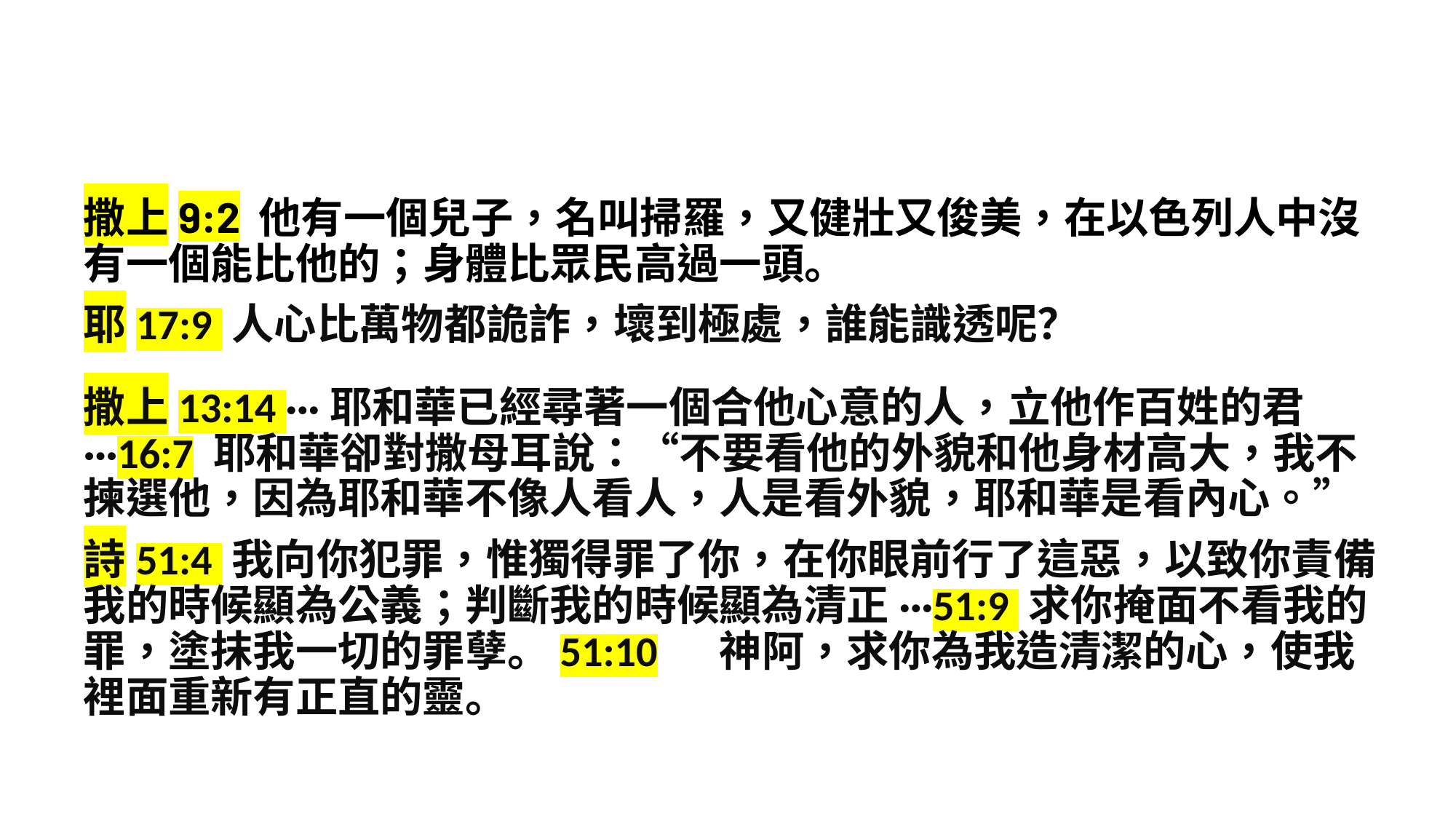

撒上9:2 他有一個兒子，名叫掃羅，又健壯又俊美，在以色列人中沒有一個能比他的；身體比眾民高過一頭。
耶17:9 人心比萬物都詭詐，壞到極處，誰能識透呢？

撒上13:14 ···耶和華已經尋著一個合他心意的人，立他作百姓的君···16:7 耶和華卻對撒母耳說：“不要看他的外貌和他身材高大，我不揀選他，因為耶和華不像人看人，人是看外貌，耶和華是看內心。”
詩51:4 我向你犯罪，惟獨得罪了你，在你眼前行了這惡，以致你責備我的時候顯為公義；判斷我的時候顯為清正···51:9 求你掩面不看我的罪，塗抹我一切的罪孽。51:10 　神阿，求你為我造清潔的心，使我裡面重新有正直的靈。